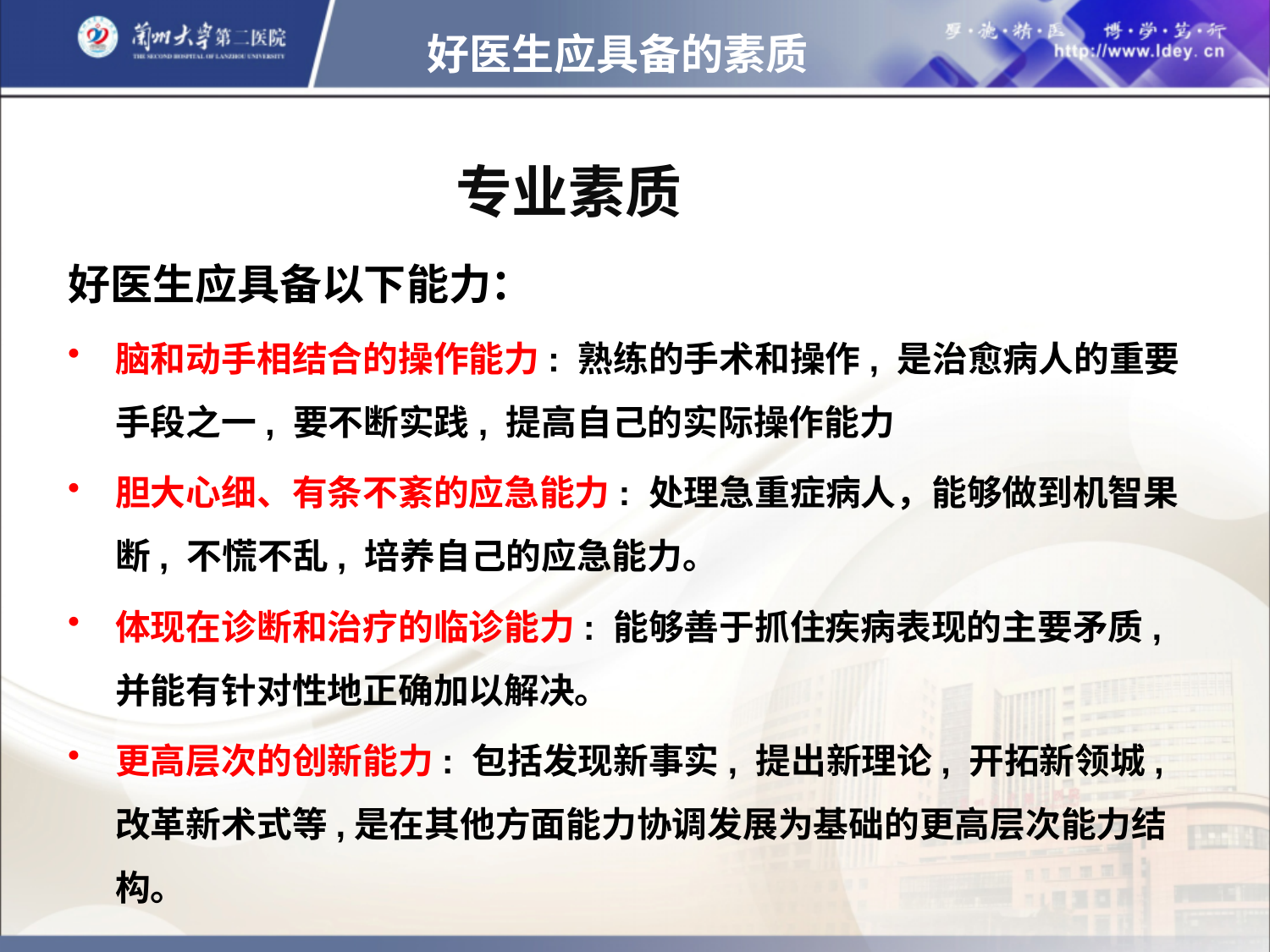

好医生应具备的素质
                             专业素质
好医生应具备以下能力：
脑和动手相结合的操作能力: 熟练的手术和操作, 是治愈病人的重要手段之一, 要不断实践, 提高自己的实际操作能力
胆大心细、有条不紊的应急能力: 处理急重症病人，能够做到机智果断, 不慌不乱, 培养自己的应急能力。
体现在诊断和治疗的临诊能力: 能够善于抓住疾病表现的主要矛质, 并能有针对性地正确加以解决。
更高层次的创新能力: 包括发现新事实, 提出新理论, 开拓新领城, 改革新术式等,是在其他方面能力协调发展为基础的更高层次能力结构。